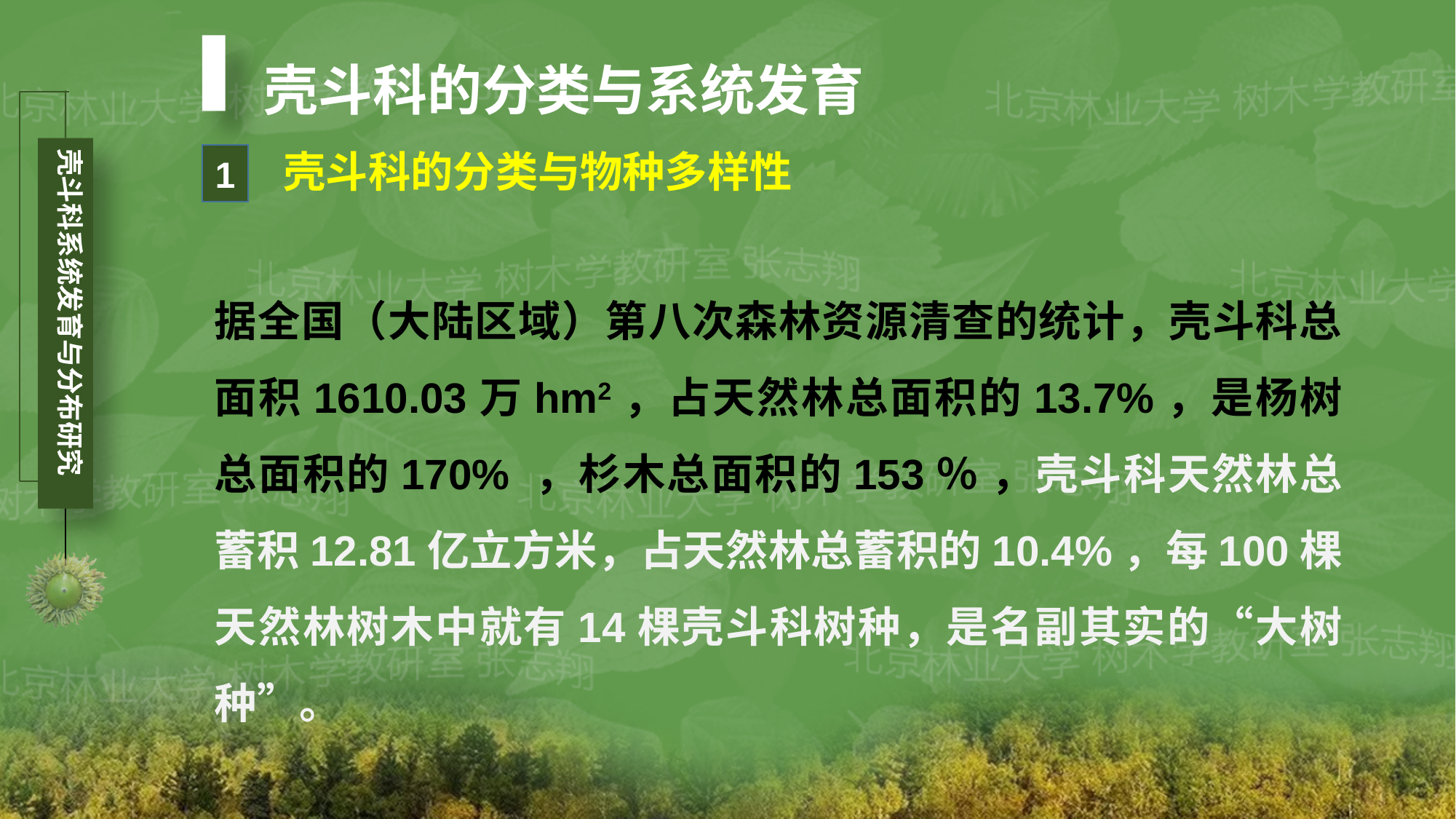

壳斗科的分类与系统发育

壳斗科的分类与物种多样性
1
据全国（大陆区域）第八次森林资源清查的统计，壳斗科总面积1610.03万hm2，占天然林总面积的13.7%，是杨树总面积的170% ，杉木总面积的153％ ，壳斗科天然林总蓄积12.81亿立方米，占天然林总蓄积的10.4%，每100棵天然林树木中就有14棵壳斗科树种，是名副其实的“大树种”。